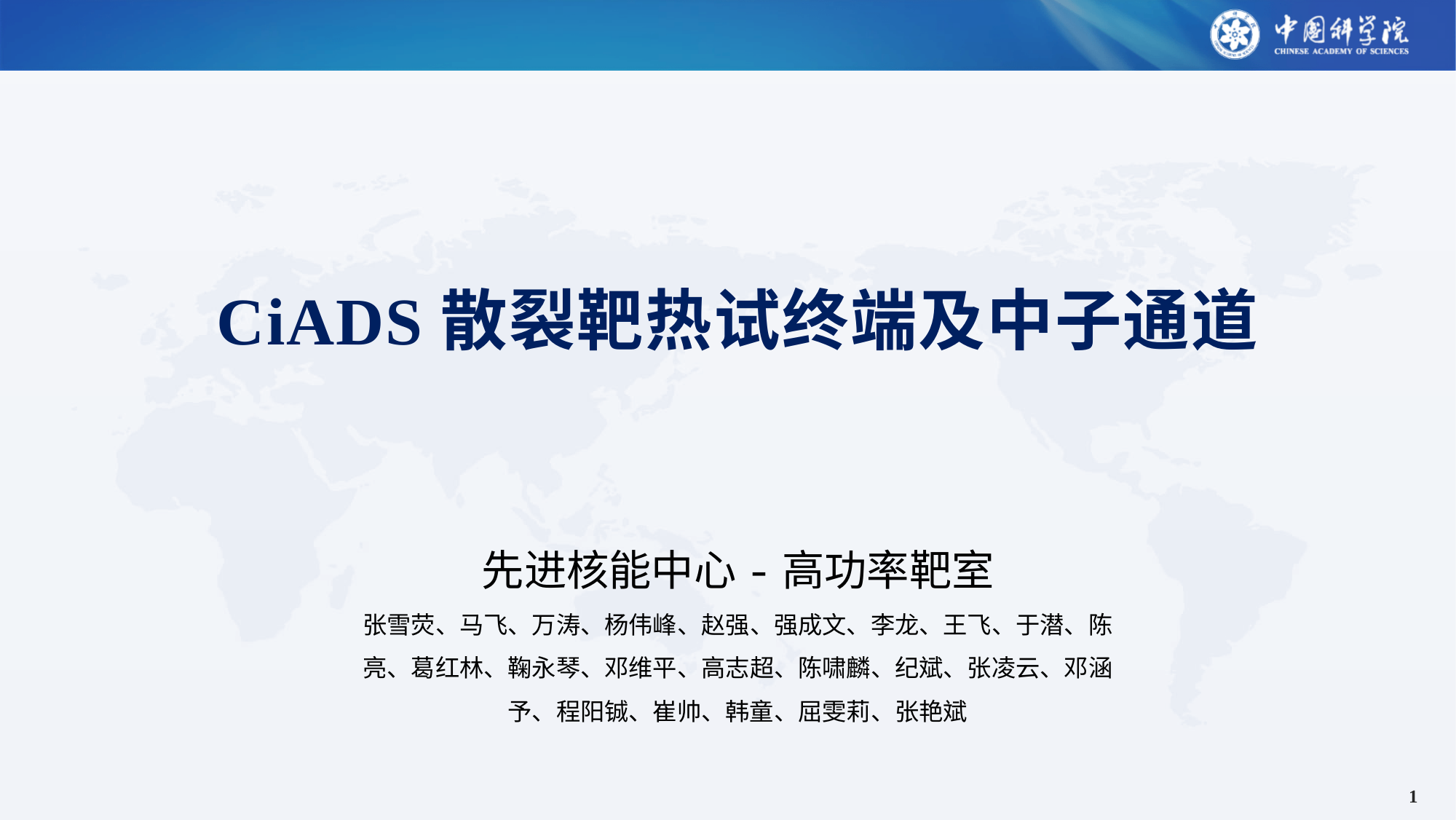

CiADS散裂靶热试终端及中子通道
先进核能中心-高功率靶室
张雪荧、马飞、万涛、杨伟峰、赵强、强成文、李龙、王飞、于潜、陈亮、葛红林、鞠永琴、邓维平、高志超、陈啸麟、纪斌、张凌云、邓涵予、程阳铖、崔帅、韩童、屈雯莉、张艳斌